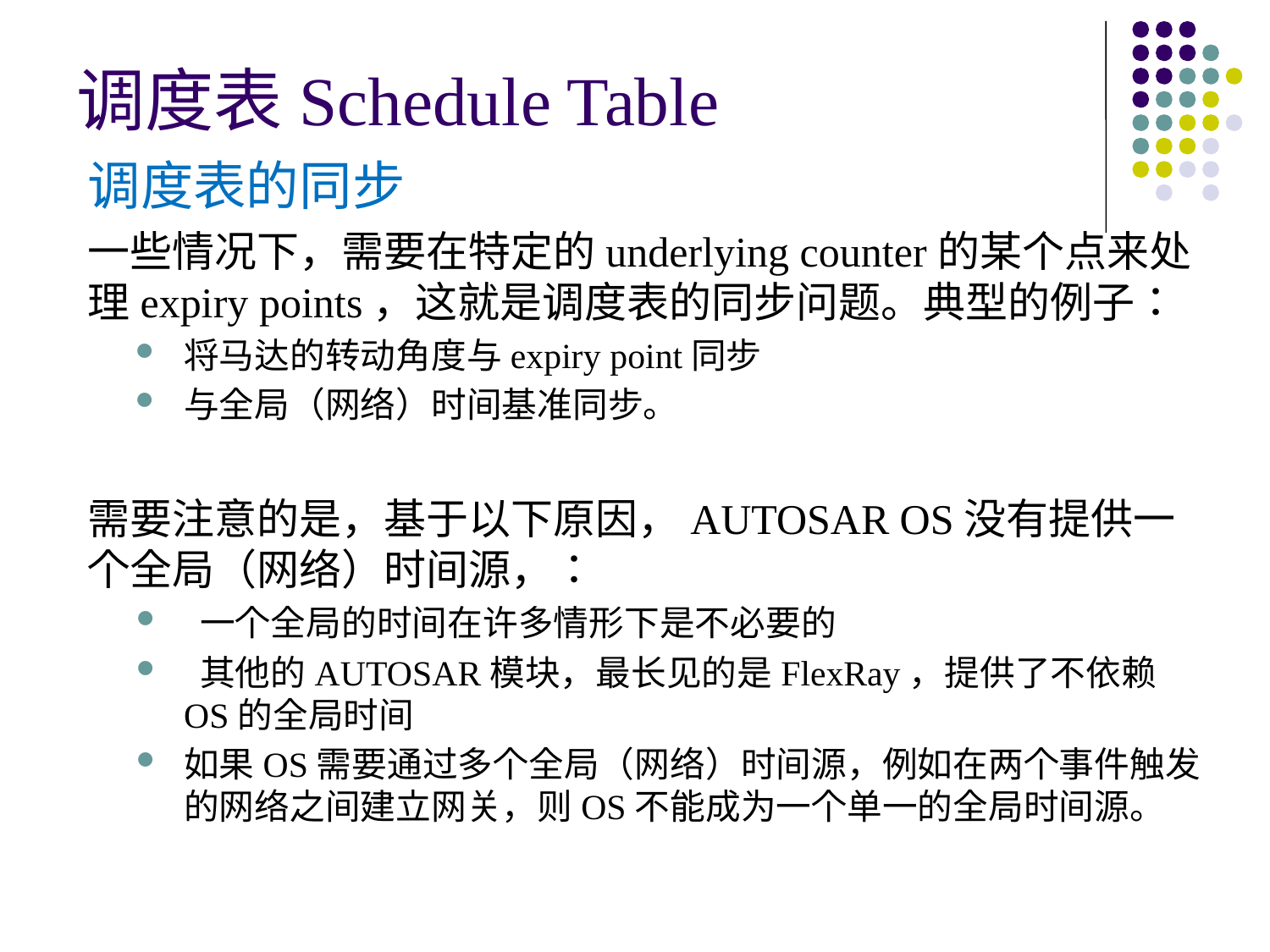

# 调度表Schedule Table
调度表的同步
一些情况下，需要在特定的underlying counter的某个点来处理expiry points，这就是调度表的同步问题。典型的例子：
将马达的转动角度与expiry point同步
与全局（网络）时间基准同步。

需要注意的是，基于以下原因，AUTOSAR OS没有提供一个全局（网络）时间源，：
 一个全局的时间在许多情形下是不必要的
 其他的AUTOSAR模块，最长见的是FlexRay，提供了不依赖OS的全局时间
如果OS需要通过多个全局（网络）时间源，例如在两个事件触发的网络之间建立网关，则OS不能成为一个单一的全局时间源。